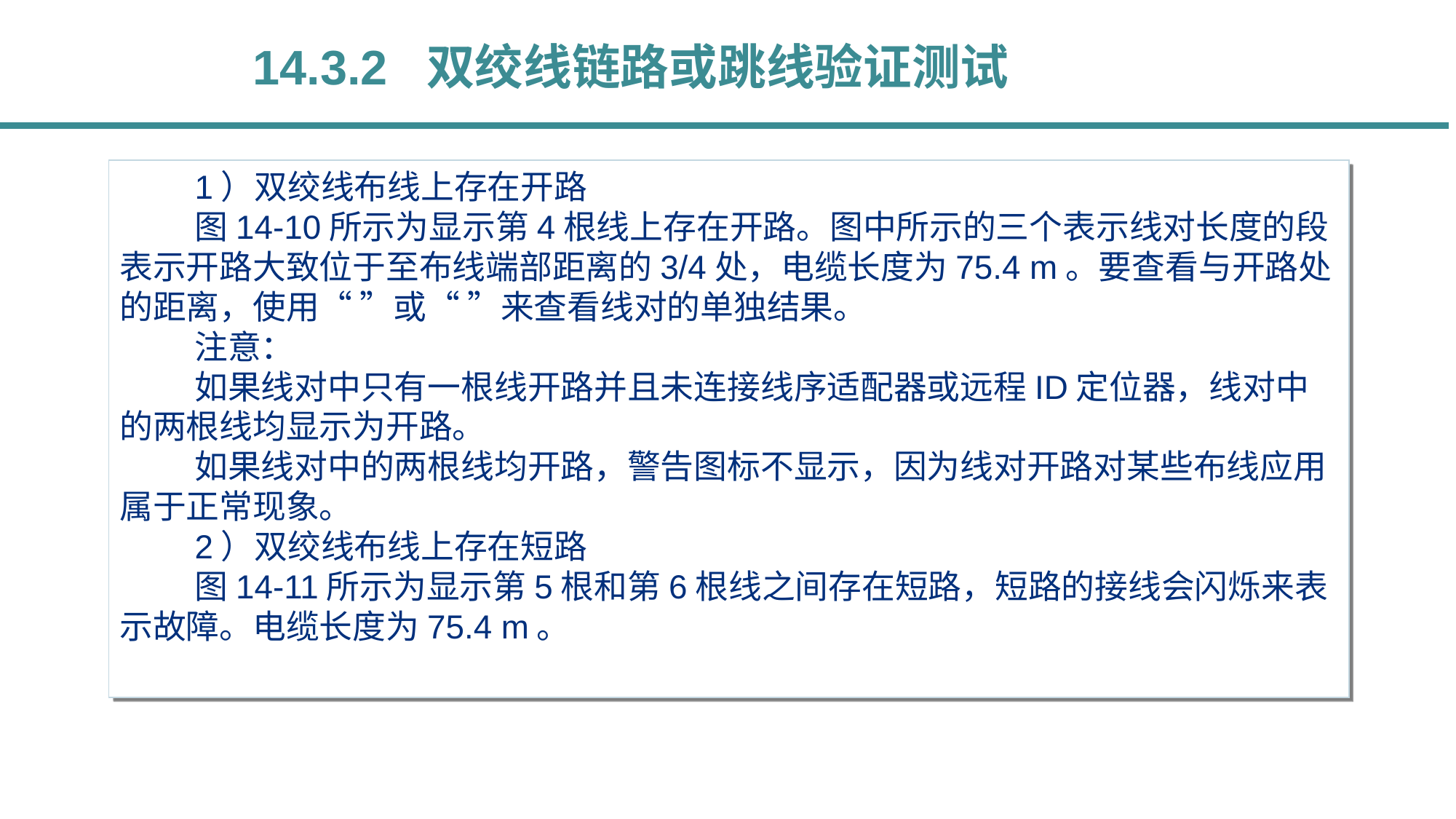

14.3.2  双绞线链路或跳线验证测试
1）双绞线布线上存在开路
图14-10所示为显示第4根线上存在开路。图中所示的三个表示线对长度的段表示开路大致位于至布线端部距离的3/4处，电缆长度为75.4 m。要查看与开路处的距离，使用“ ”或“ ”来查看线对的单独结果。
注意：
如果线对中只有一根线开路并且未连接线序适配器或远程ID定位器，线对中的两根线均显示为开路。
如果线对中的两根线均开路，警告图标不显示，因为线对开路对某些布线应用属于正常现象。
2）双绞线布线上存在短路
图14-11所示为显示第5根和第6根线之间存在短路，短路的接线会闪烁来表示故障。电缆长度为75.4 m。